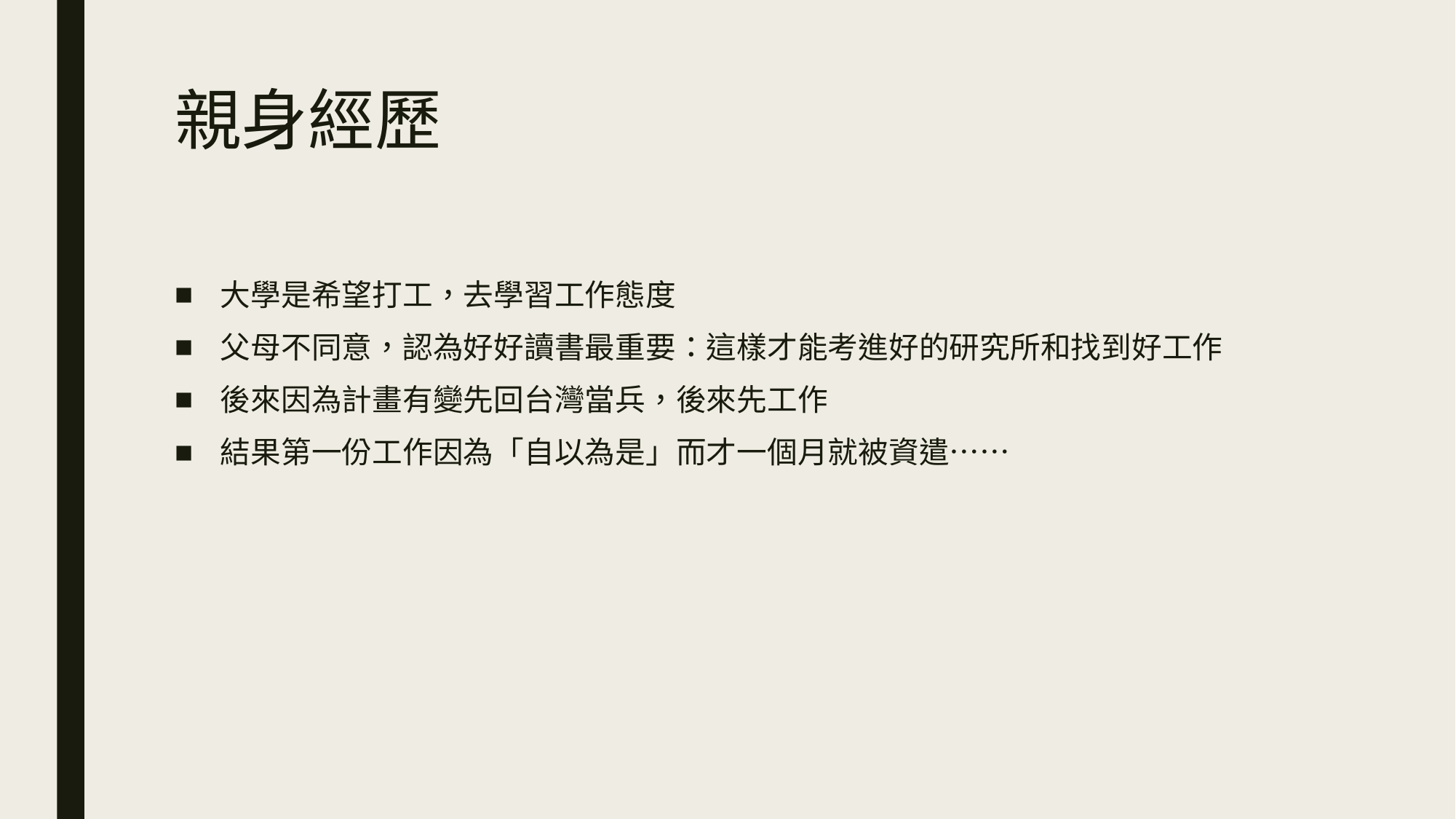

# 親身經歷
大學是希望打工，去學習工作態度
父母不同意，認為好好讀書最重要：這樣才能考進好的研究所和找到好工作
後來因為計畫有變先回台灣當兵，後來先工作
結果第一份工作因為「自以為是」而才一個月就被資遣⋯⋯